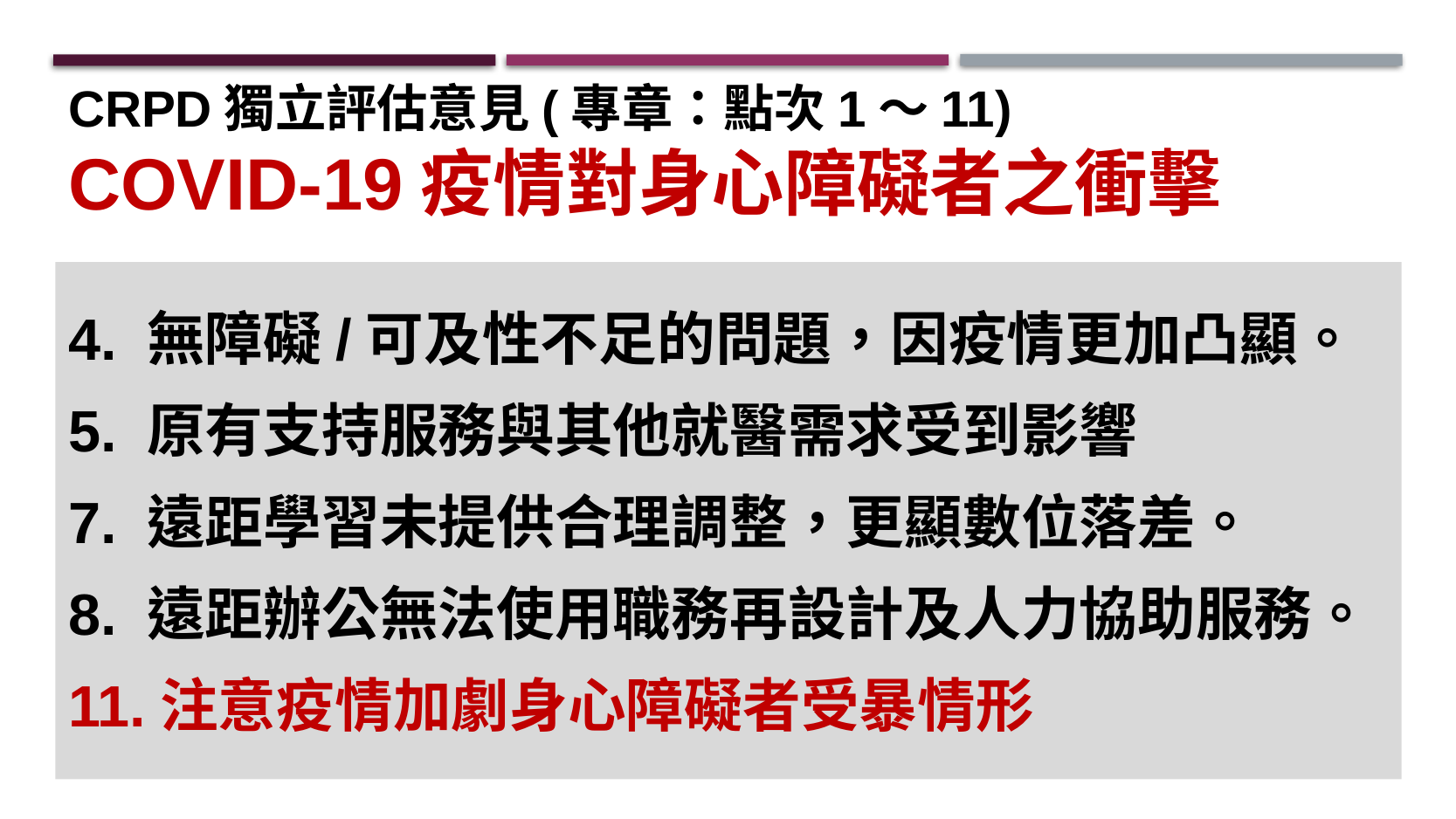

CRPD獨立評估意見(專章：點次1～11)
COVID-19疫情對身心障礙者之衝擊
4. 無障礙/可及性不足的問題，因疫情更加凸顯。
5. 原有支持服務與其他就醫需求受到影響
7. 遠距學習未提供合理調整，更顯數位落差。
8. 遠距辦公無法使用職務再設計及人力協助服務。
11.注意疫情加劇身心障礙者受暴情形